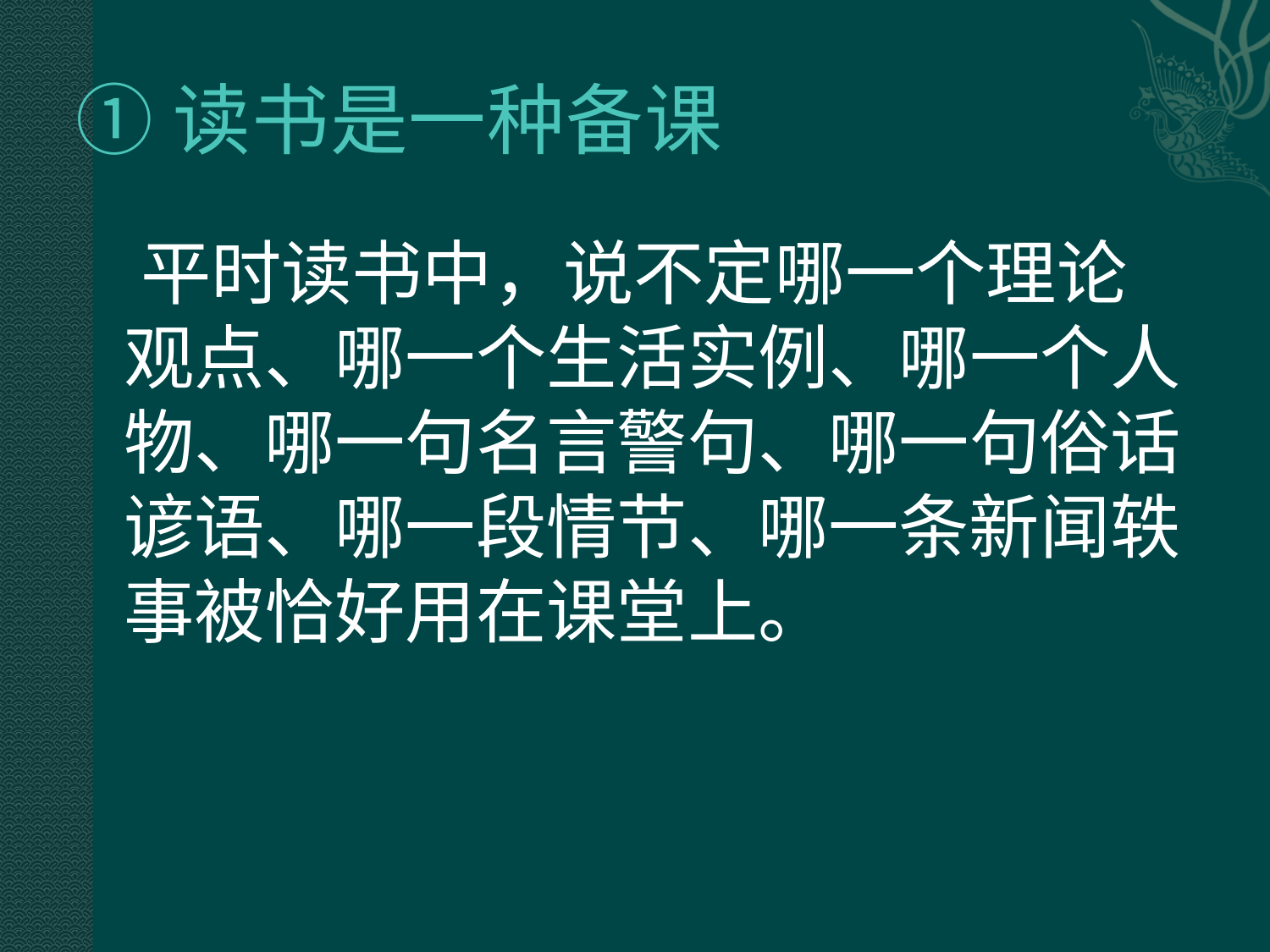

# ①读书是一种备课
   平时读书中，说不定哪一个理论观点、哪一个生活实例、哪一个人物、哪一句名言警句、哪一句俗话谚语、哪一段情节、哪一条新闻轶事被恰好用在课堂上。